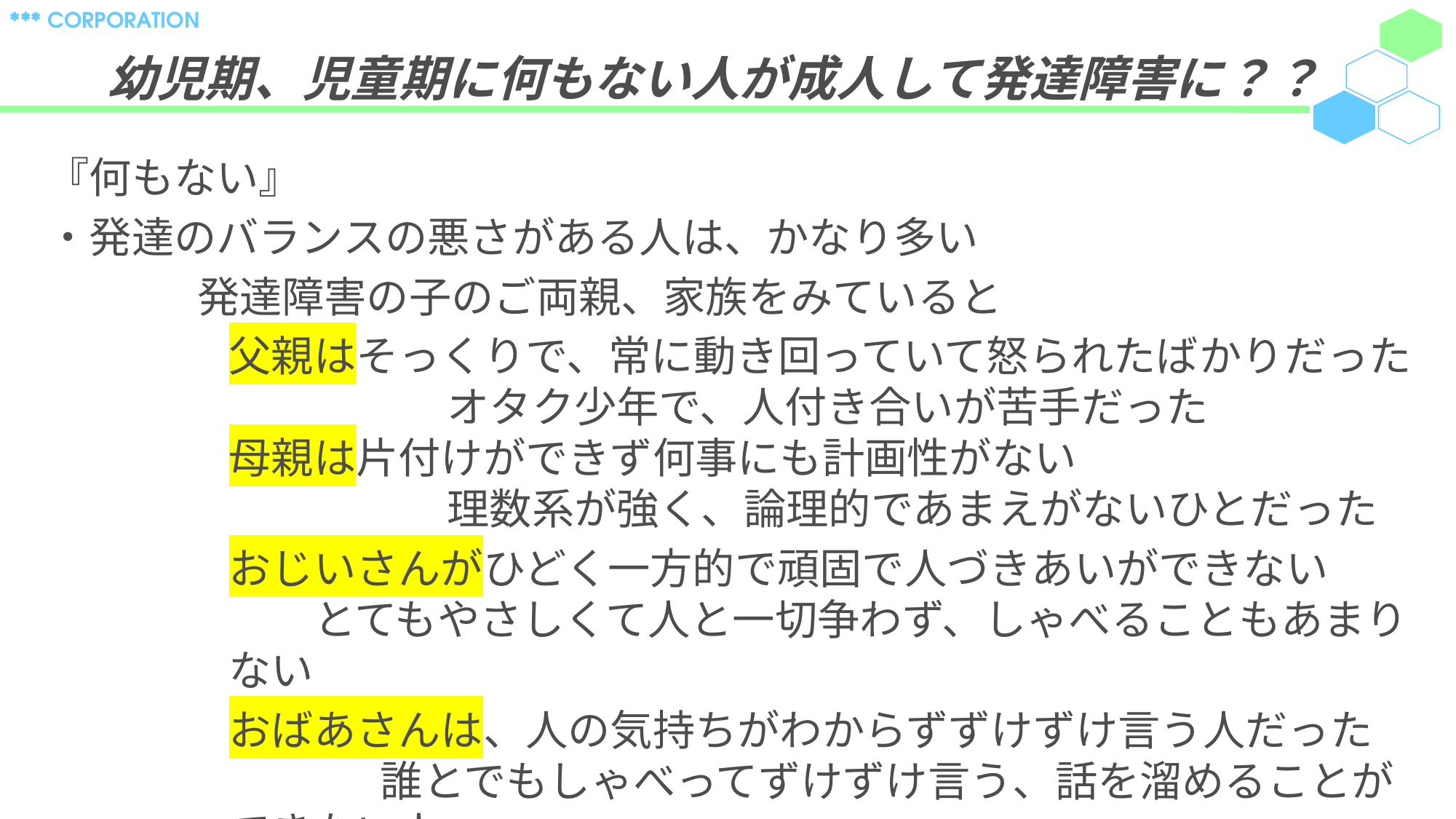

# 幼児期、児童期に何もない人が成人して発達障害に？？
『何もない』
・発達のバランスの悪さがある人は、かなり多い
		発達障害の子のご両親、家族をみていると
父親はそっくりで、常に動き回っていて怒られたばかりだった
		オタク少年で、人付き合いが苦手だった
母親は片付けができず何事にも計画性がない
		理数系が強く、論理的であまえがないひとだった
おじいさんがひどく一方的で頑固で人づきあいができない
　　とてもやさしくて人と一切争わず、しゃべることもあまりない
おばあさんは、人の気持ちがわからずずけずけ言う人だった
	　誰とでもしゃべってずけずけ言う、話を溜めることができない人